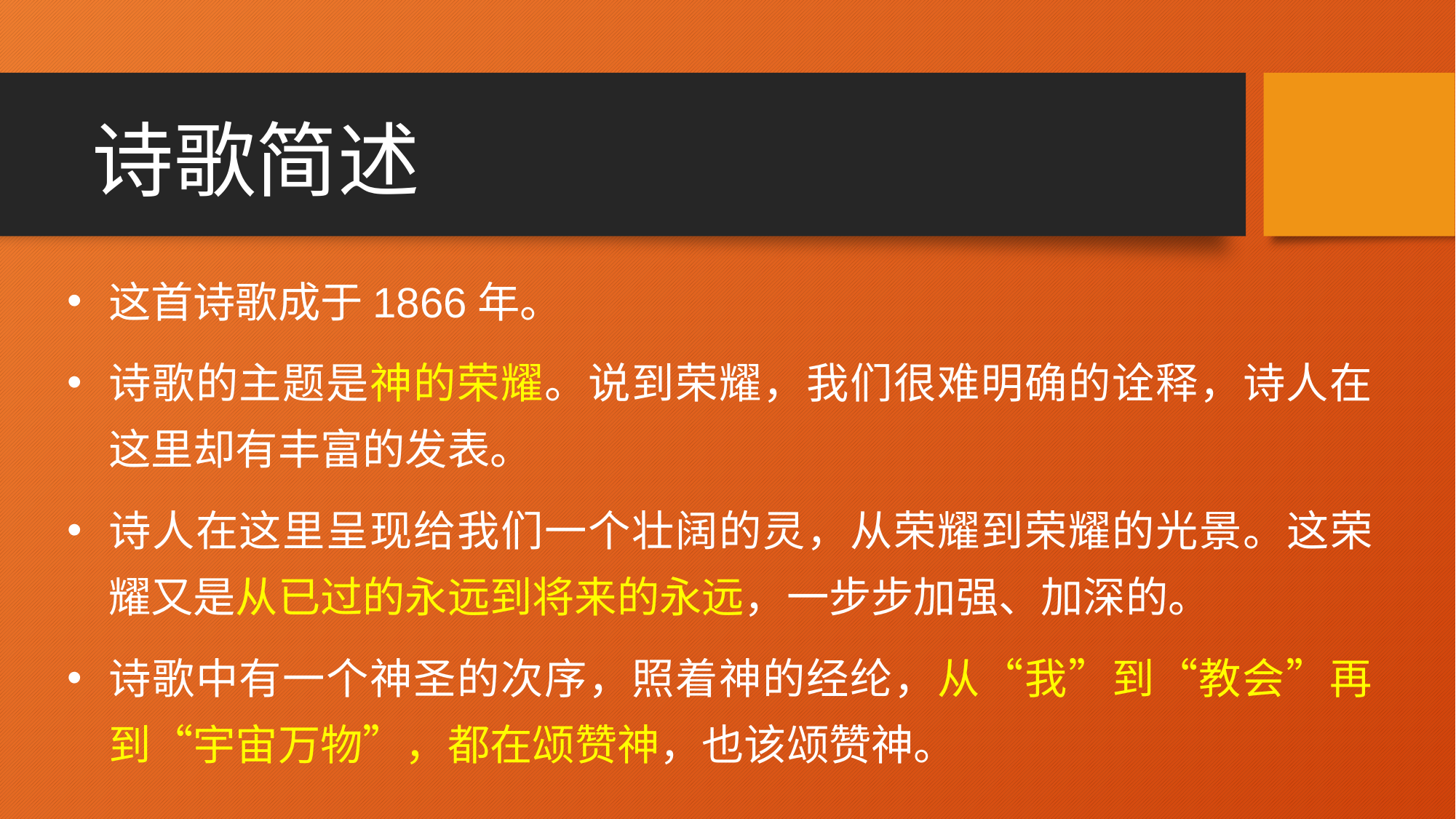

# 诗歌简述
这首诗歌成于1866年。
诗歌的主题是神的荣耀。说到荣耀，我们很难明确的诠释，诗人在这里却有丰富的发表。
诗人在这里呈现给我们一个壮阔的灵，从荣耀到荣耀的光景。这荣耀又是从已过的永远到将来的永远，一步步加强、加深的。
诗歌中有一个神圣的次序，照着神的经纶，从“我”到“教会”再到“宇宙万物”，都在颂赞神，也该颂赞神。